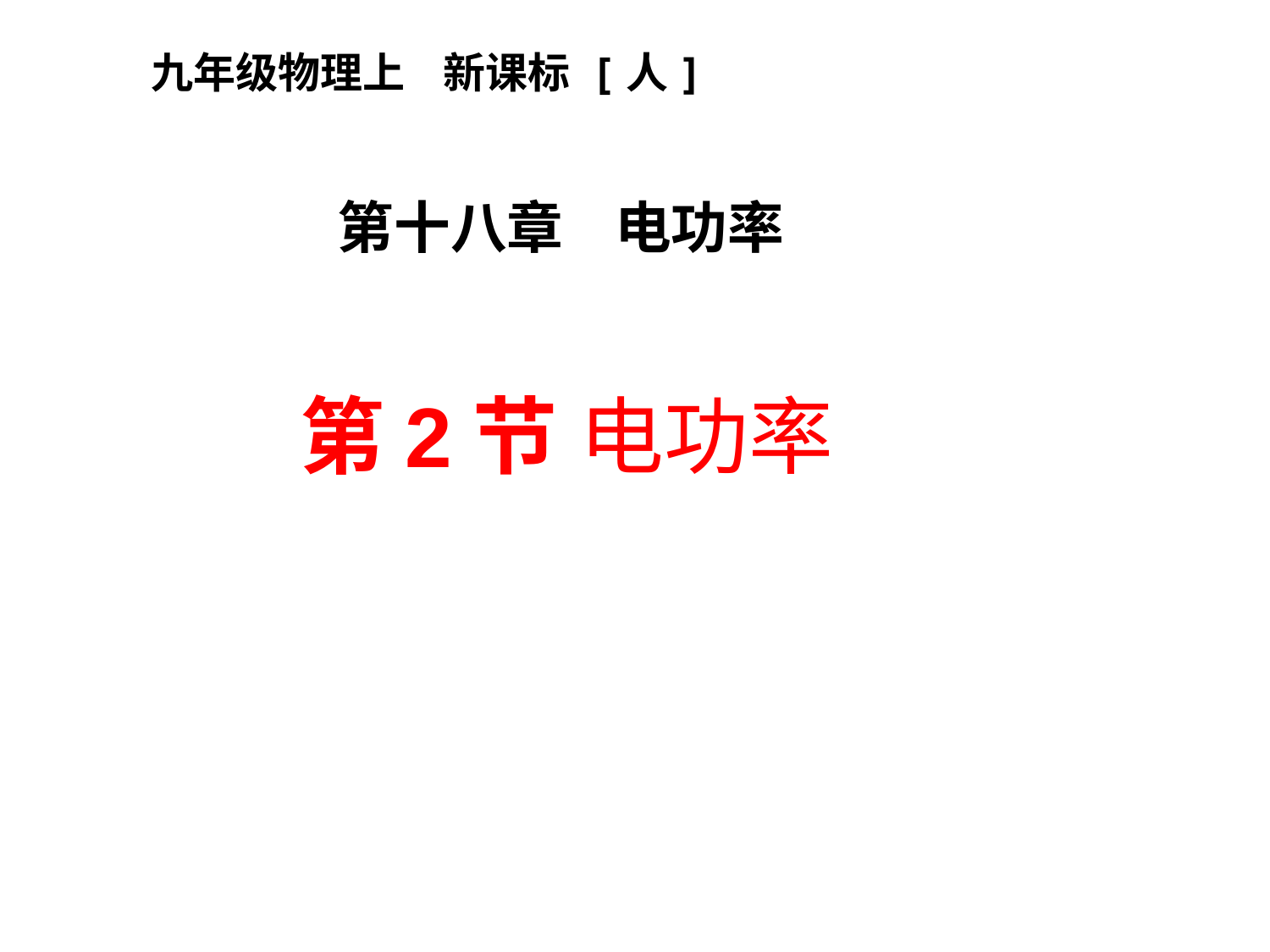

九年级物理上    新课标 [人]
第十八章    电功率
第2节
电功率